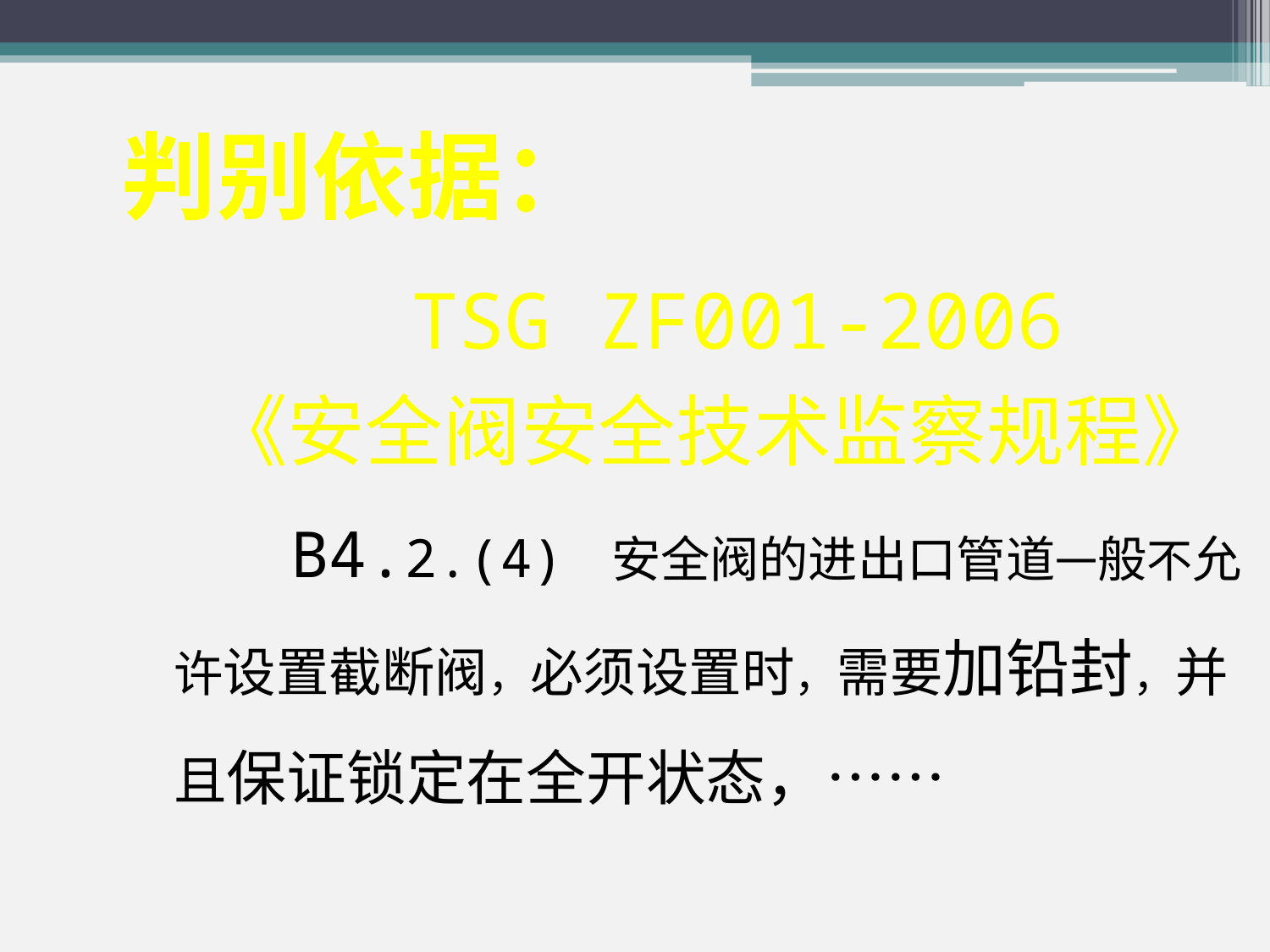

判别依据：
 TSG ZF001-2006
《安全阀安全技术监察规程》
      B4.2.(4) 安全阀的进出口管道一般不允许设置截断阀，必须设置时，需要加铅封，并且保证锁定在全开状态，……